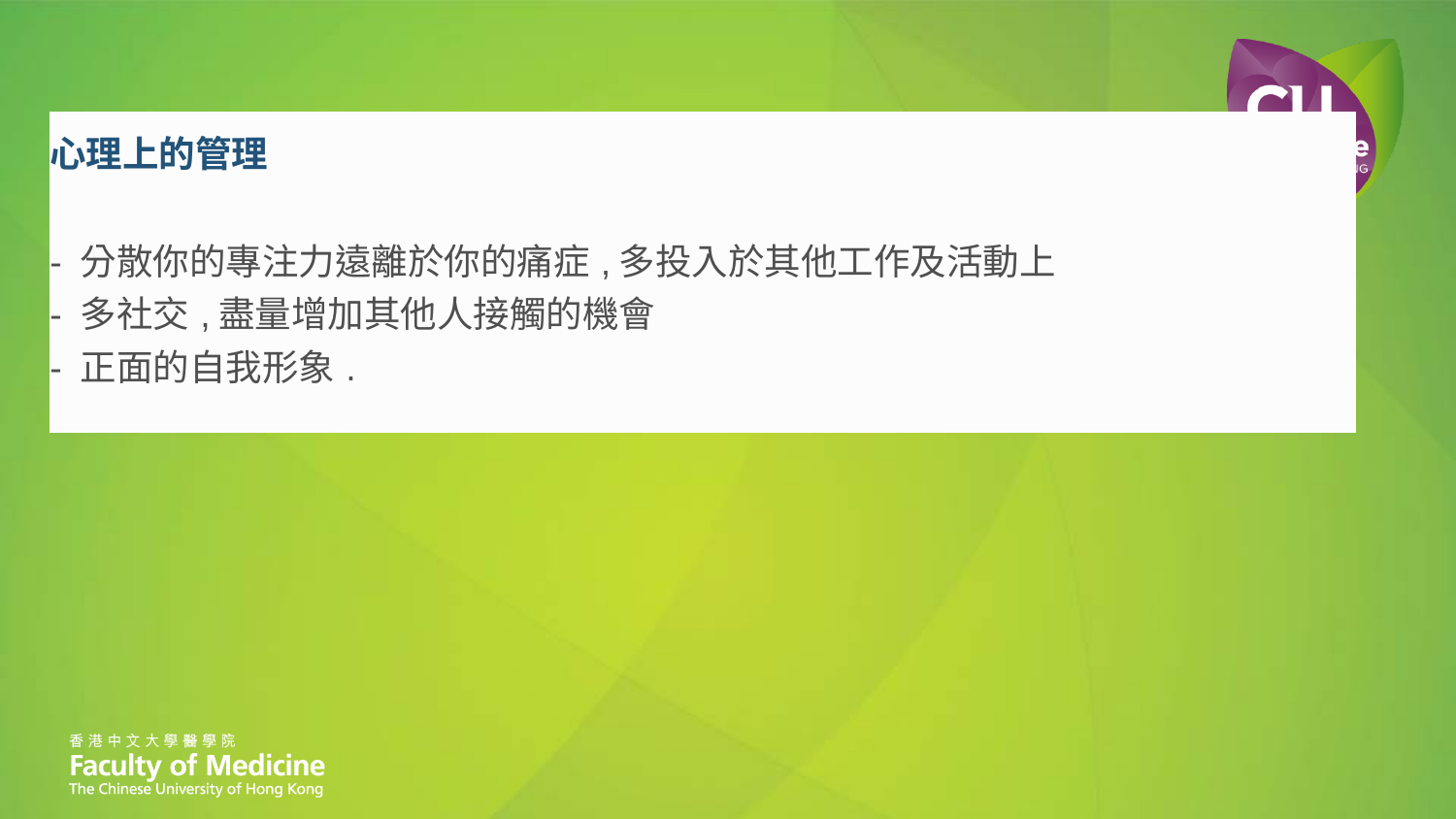

| 心理上的管理 |
| --- |
| - 分散你的專注力遠離於你的痛症,多投入於其他工作及活動上 - 多社交,盡量增加其他人接觸的機會 - 正面的自我形象. |

#